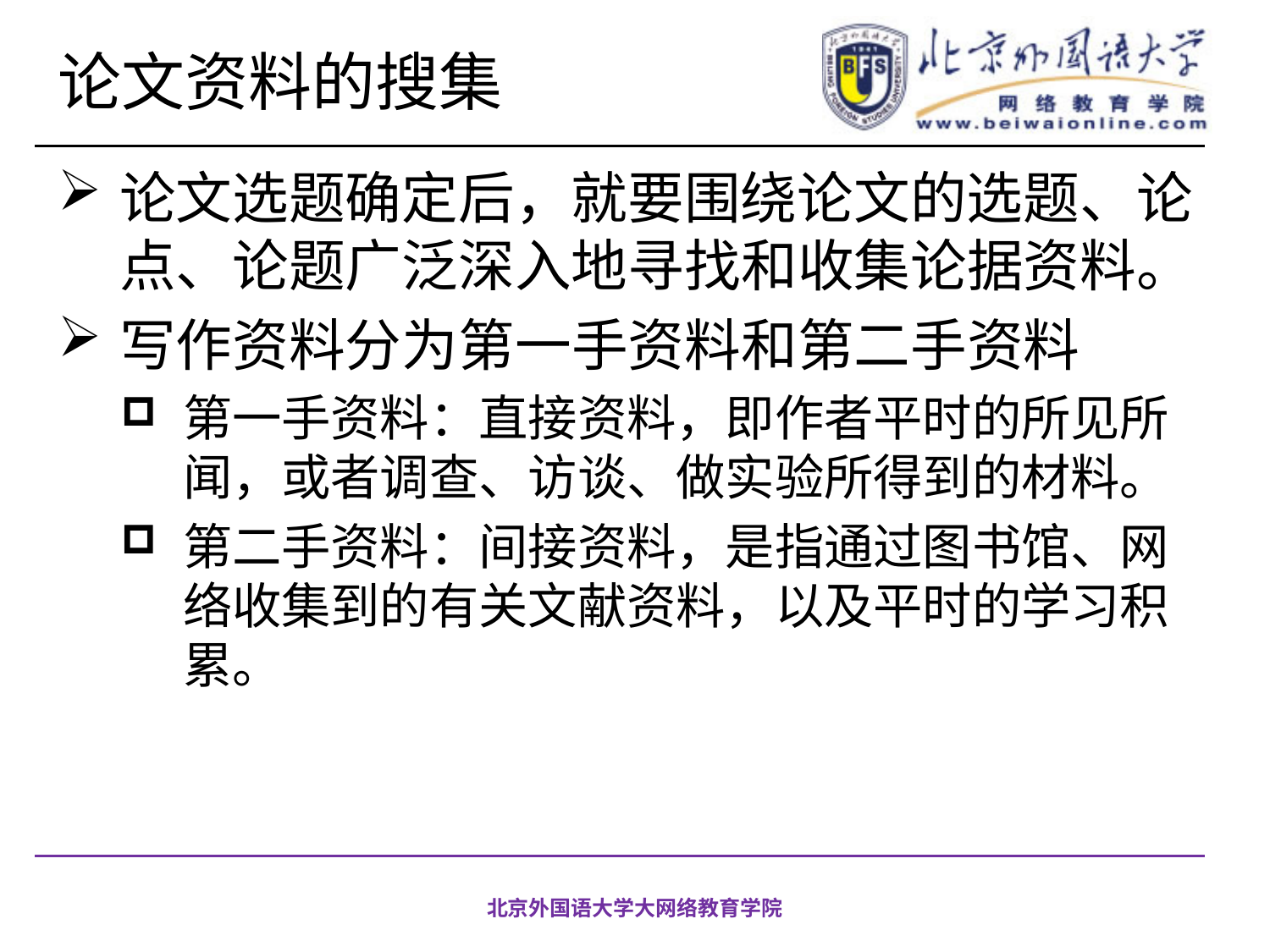

# 论文资料的搜集
论文选题确定后，就要围绕论文的选题、论点、论题广泛深入地寻找和收集论据资料。
写作资料分为第一手资料和第二手资料
第一手资料：直接资料，即作者平时的所见所闻，或者调查、访谈、做实验所得到的材料。
第二手资料：间接资料，是指通过图书馆、网络收集到的有关文献资料，以及平时的学习积累。

北京外国语大学大网络教育学院
41